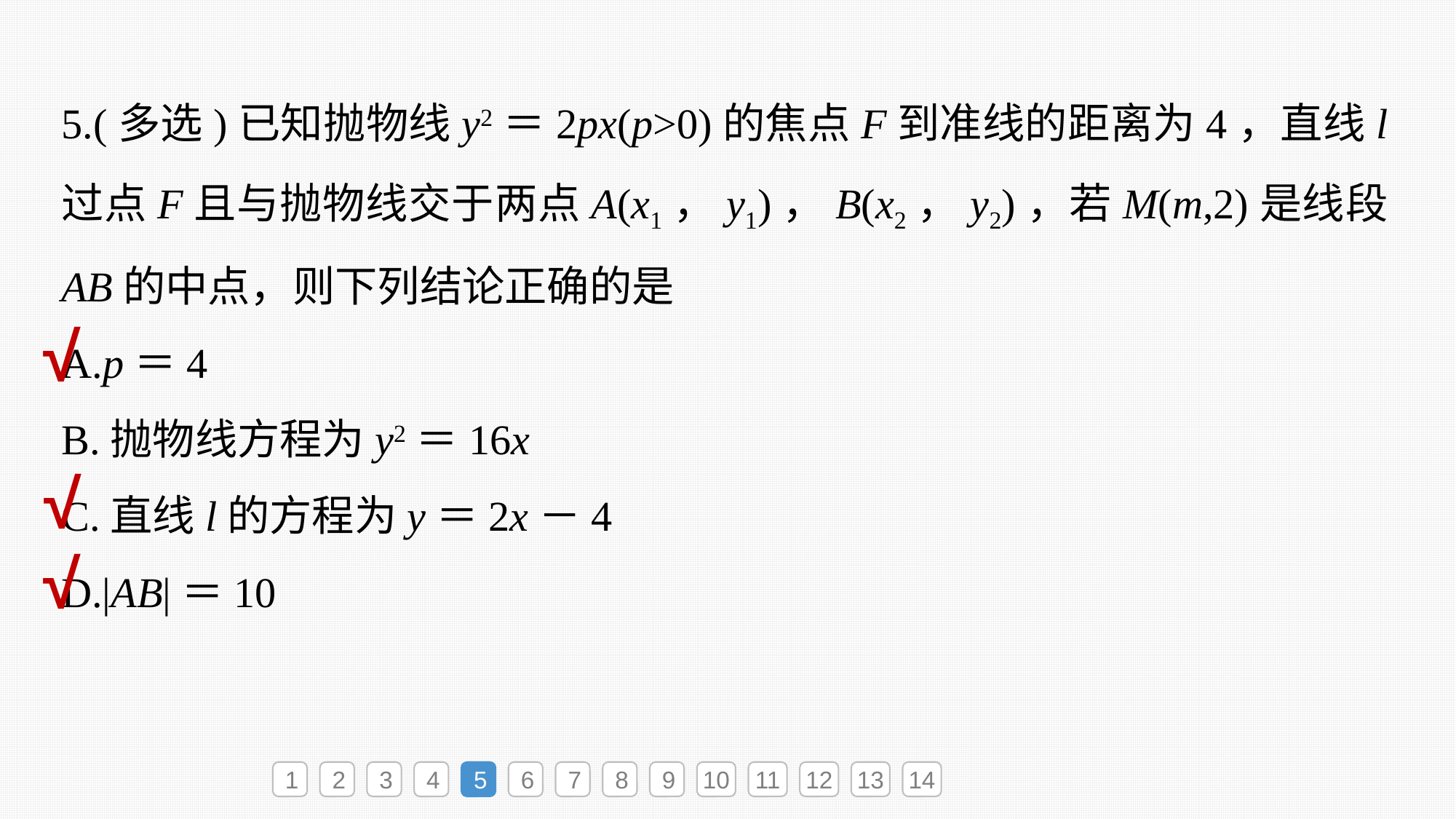

5.(多选)已知抛物线y2＝2px(p>0)的焦点F到准线的距离为4，直线l过点F且与抛物线交于两点A(x1，y1)，B(x2，y2)，若M(m,2)是线段AB的中点，则下列结论正确的是
A.p＝4
B.抛物线方程为y2＝16x
C.直线l的方程为y＝2x－4
D.|AB|＝10
√
√
√
1
2
3
4
5
6
7
8
9
10
11
12
13
14